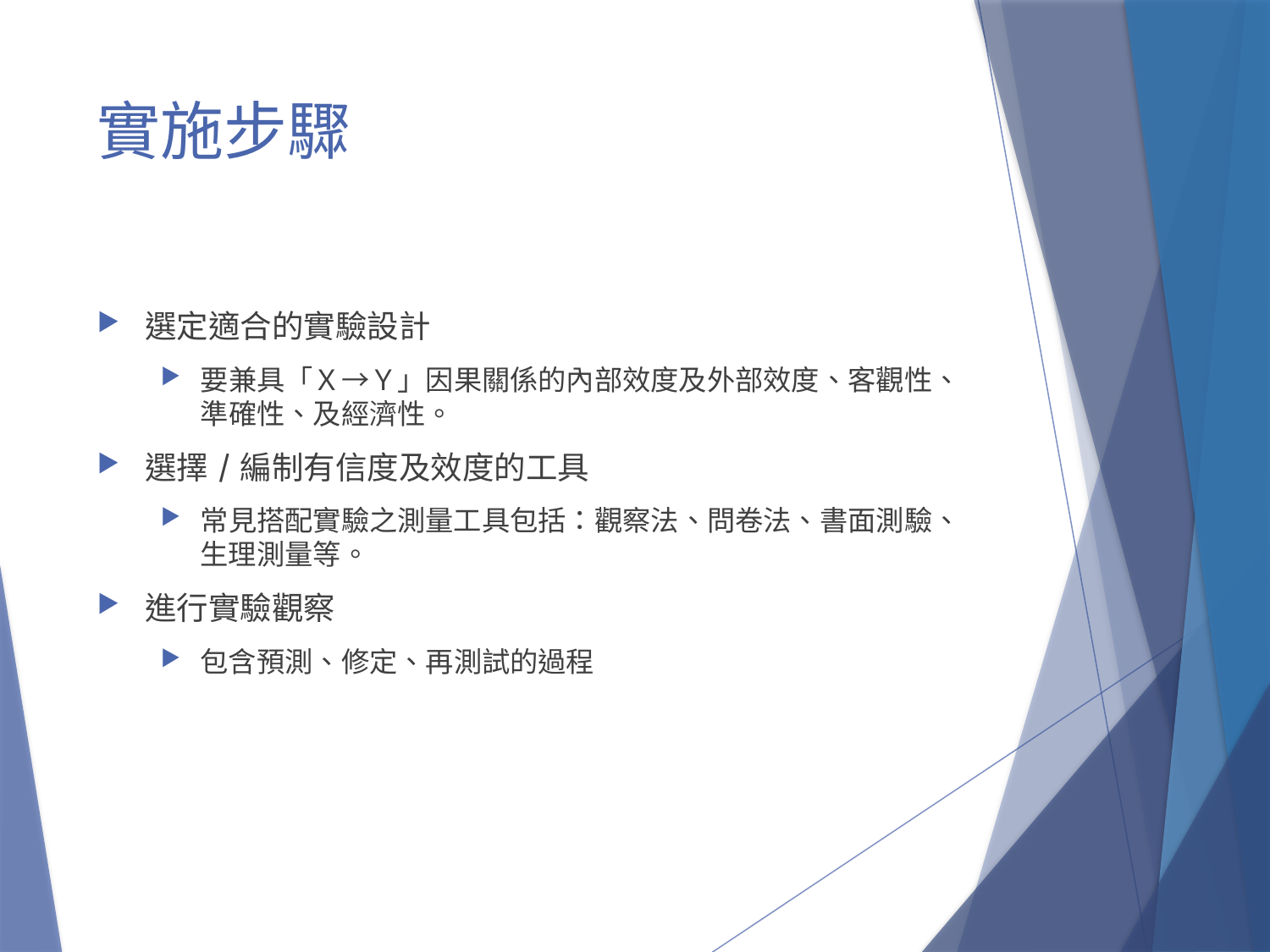

# 實施步驟
選定適合的實驗設計
要兼具「Ｘ→Ｙ」因果關係的內部效度及外部效度、客觀性、準確性、及經濟性。
選擇/編制有信度及效度的工具
常見搭配實驗之測量工具包括：觀察法、問卷法、書面測驗、生理測量等。
進行實驗觀察
包含預測、修定、再測試的過程